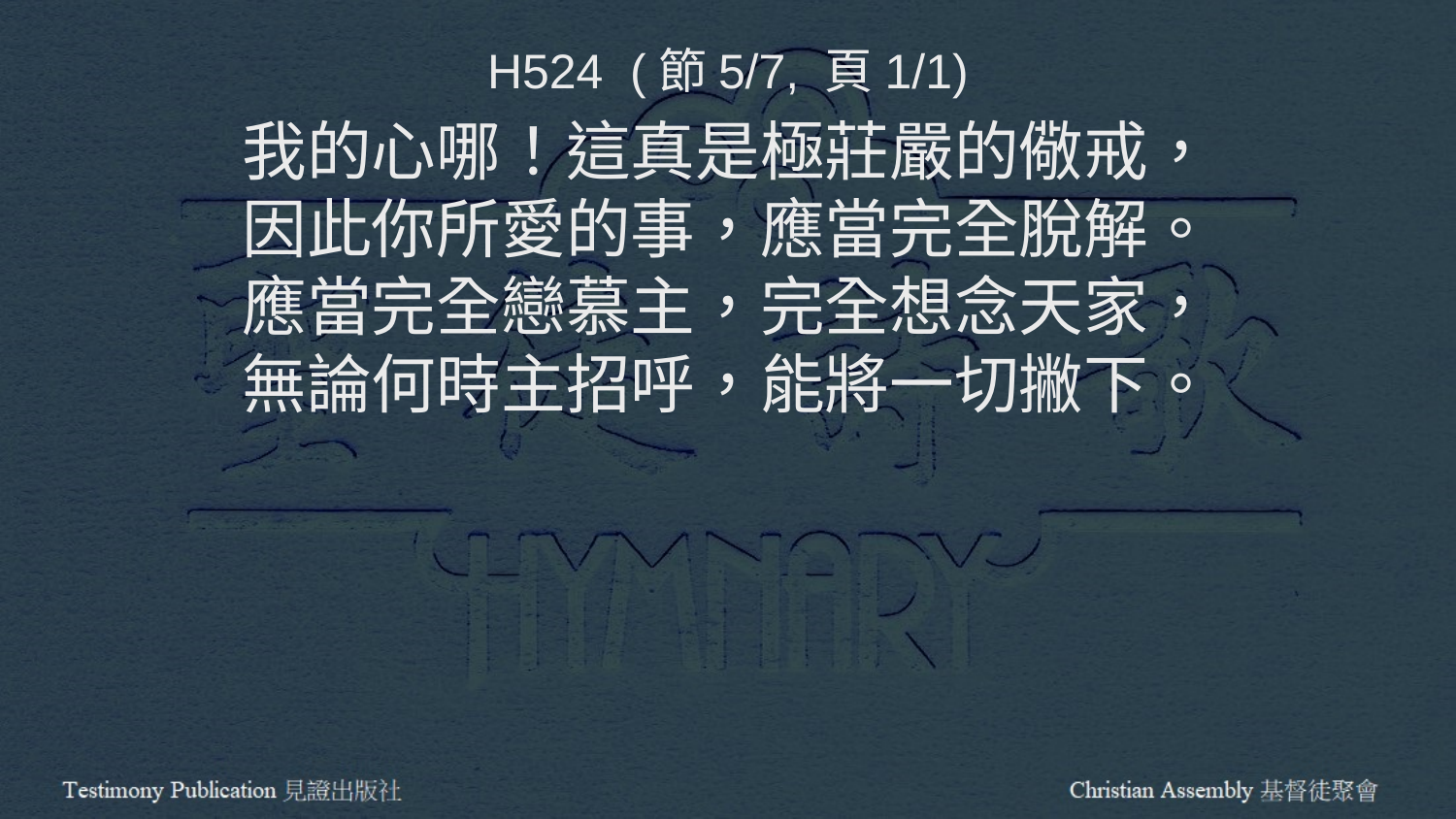

H524  (節5/7, 頁1/1)
我的心哪！這真是極莊嚴的儆戒，
因此你所愛的事，應當完全脫解。
應當完全戀慕主，完全想念天家，
無論何時主招呼，能將一切撇下。